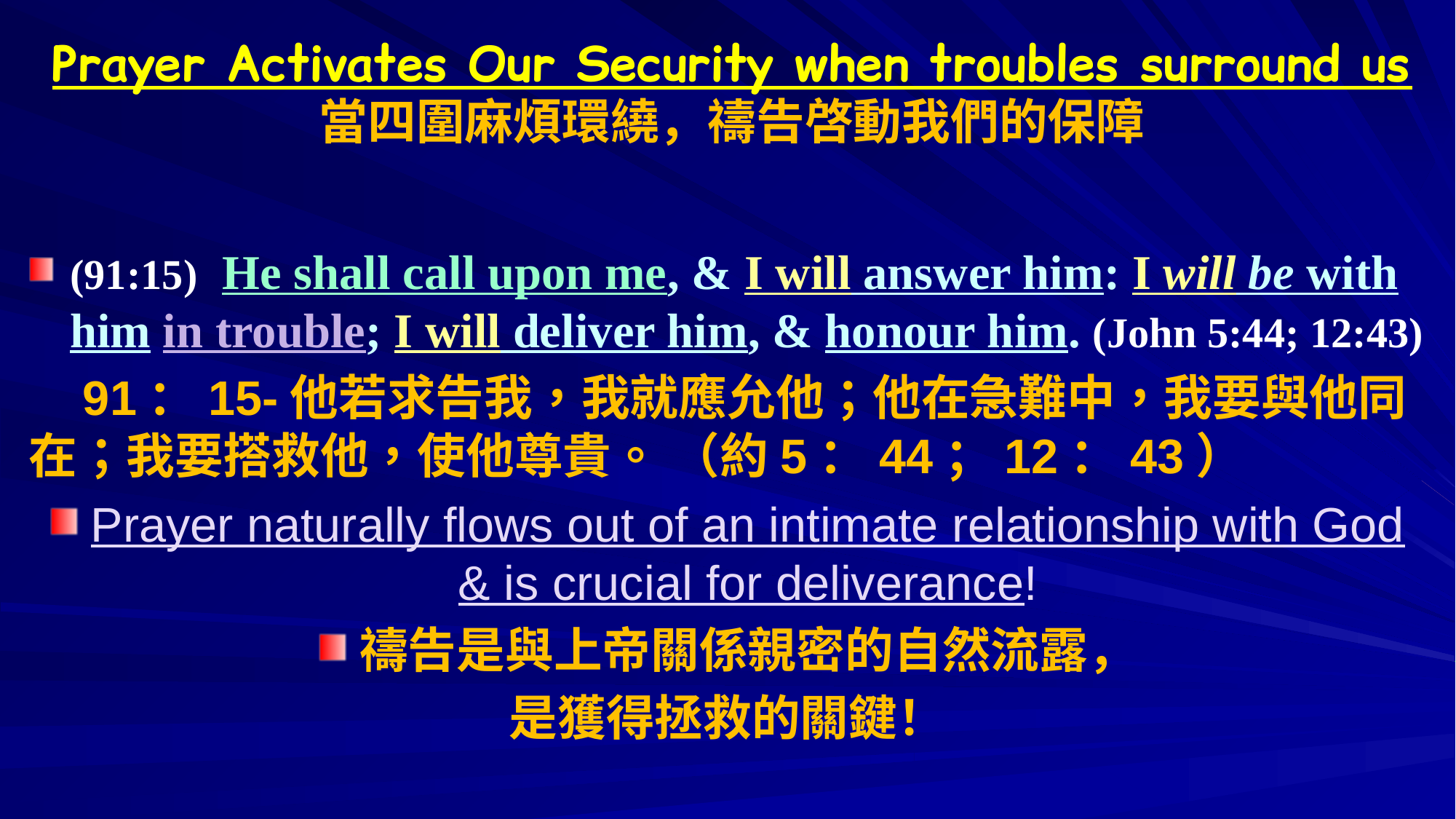

# Prayer Activates Our Security when troubles surround us 當四圍麻煩環繞，禱告啓動我們的保障
(91:15)  He shall call upon me, & I will answer him: I will be with him in trouble; I will deliver him, & honour him. (John 5:44; 12:43)
    91：15-他若求告我，我就應允他；他在急難中，我要與他同在；我要搭救他，使他尊貴。 （約5：44；12：43）
Prayer naturally flows out of an intimate relationship with God & is crucial for deliverance!
禱告是與上帝關係親密的自然流露，
是獲得拯救的關鍵！